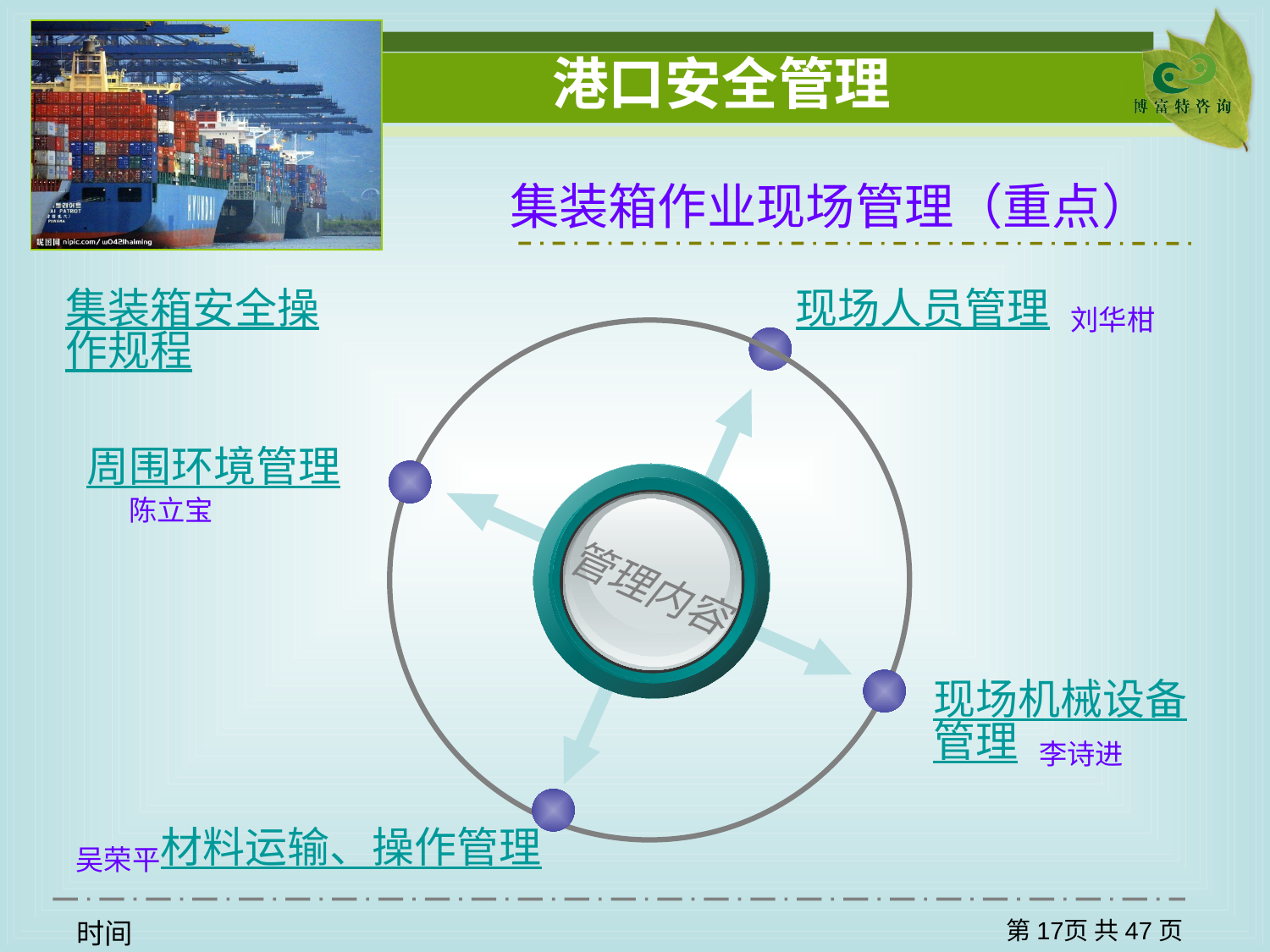

集装箱作业现场管理（重点）
集装箱安全操作规程
现场人员管理
刘华柑

管理内容

周围环境管理
陈立宝
现场机械设备管理
李诗进
材料运输、操作管理
吴荣平
第17页 共47页
时间